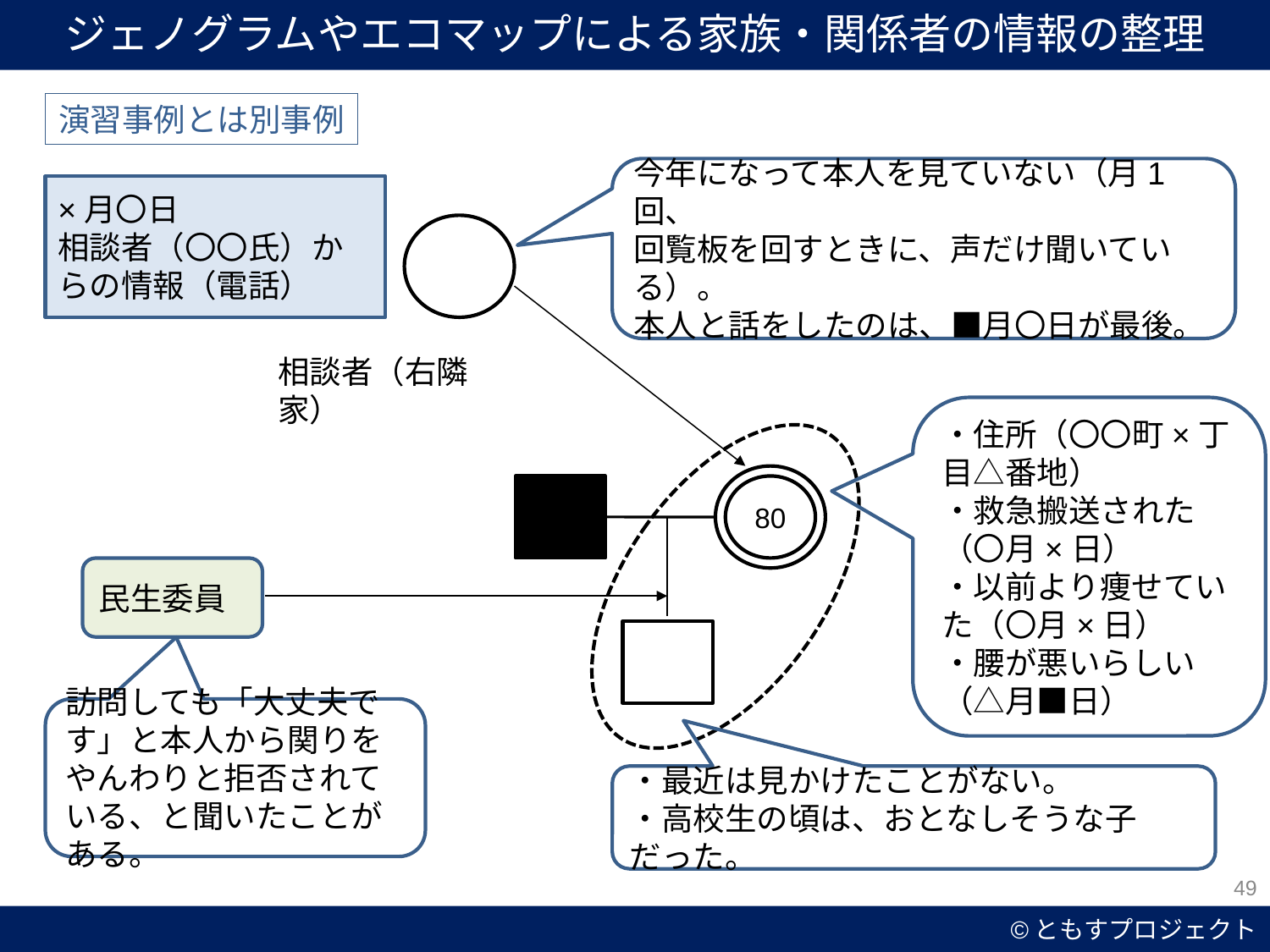

ジェノグラムやエコマップによる家族・関係者の情報の整理
演習事例とは別事例
今年になって本人を見ていない（月1回、
回覧板を回すときに、声だけ聞いている）。
本人と話をしたのは、■月〇日が最後。
×月〇日
相談者（〇〇氏）からの情報（電話）

相談者（右隣家）
・住所（〇〇町×丁目△番地）
・救急搬送された（〇月×日）
・以前より痩せていた（〇月×日）
・腰が悪いらしい（△月■日）

80
民生委員

訪問しても「大丈夫です」と本人から関りをやんわりと拒否されている、と聞いたことがある。
・最近は見かけたことがない。
・高校生の頃は、おとなしそうな子だった。
49
©ともすプロジェクト